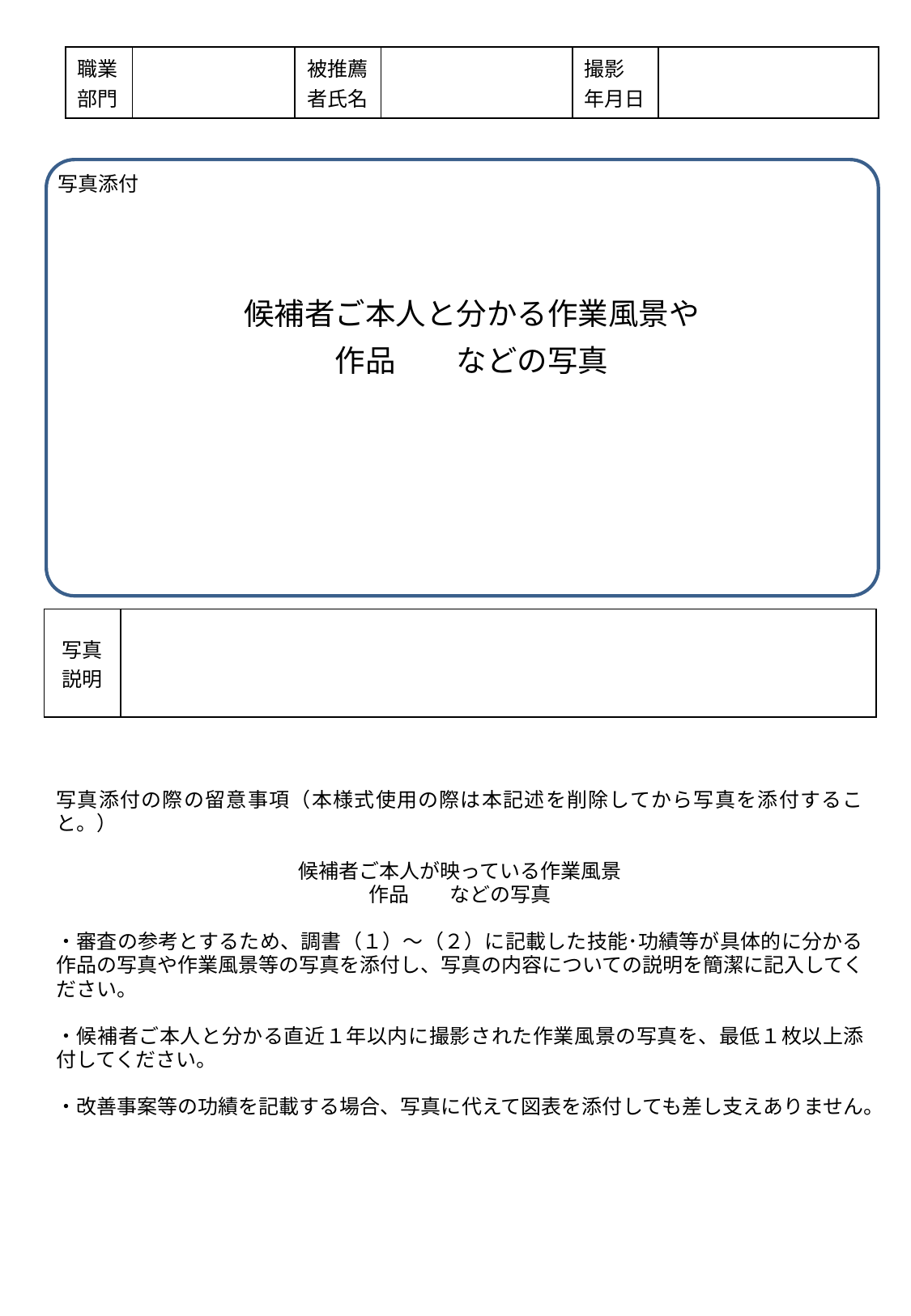

| 職業 部門 |  | 被推薦者氏名 |  | 撮影 年月日 |  |
| --- | --- | --- | --- | --- | --- |

写真添付
候補者ご本人と分かる作業風景や

作品　　などの写真
| 写真 説明 |  |
| --- | --- |
写真添付の際の留意事項（本様式使用の際は本記述を削除してから写真を添付すること。）

候補者ご本人が映っている作業風景
作品　　などの写真

・審査の参考とするため、調書（１）～（２）に記載した技能･功績等が具体的に分かる作品の写真や作業風景等の写真を添付し、写真の内容についての説明を簡潔に記入してください。

・候補者ご本人と分かる直近１年以内に撮影された作業風景の写真を、最低１枚以上添付してください。

・改善事案等の功績を記載する場合、写真に代えて図表を添付しても差し支えありません。